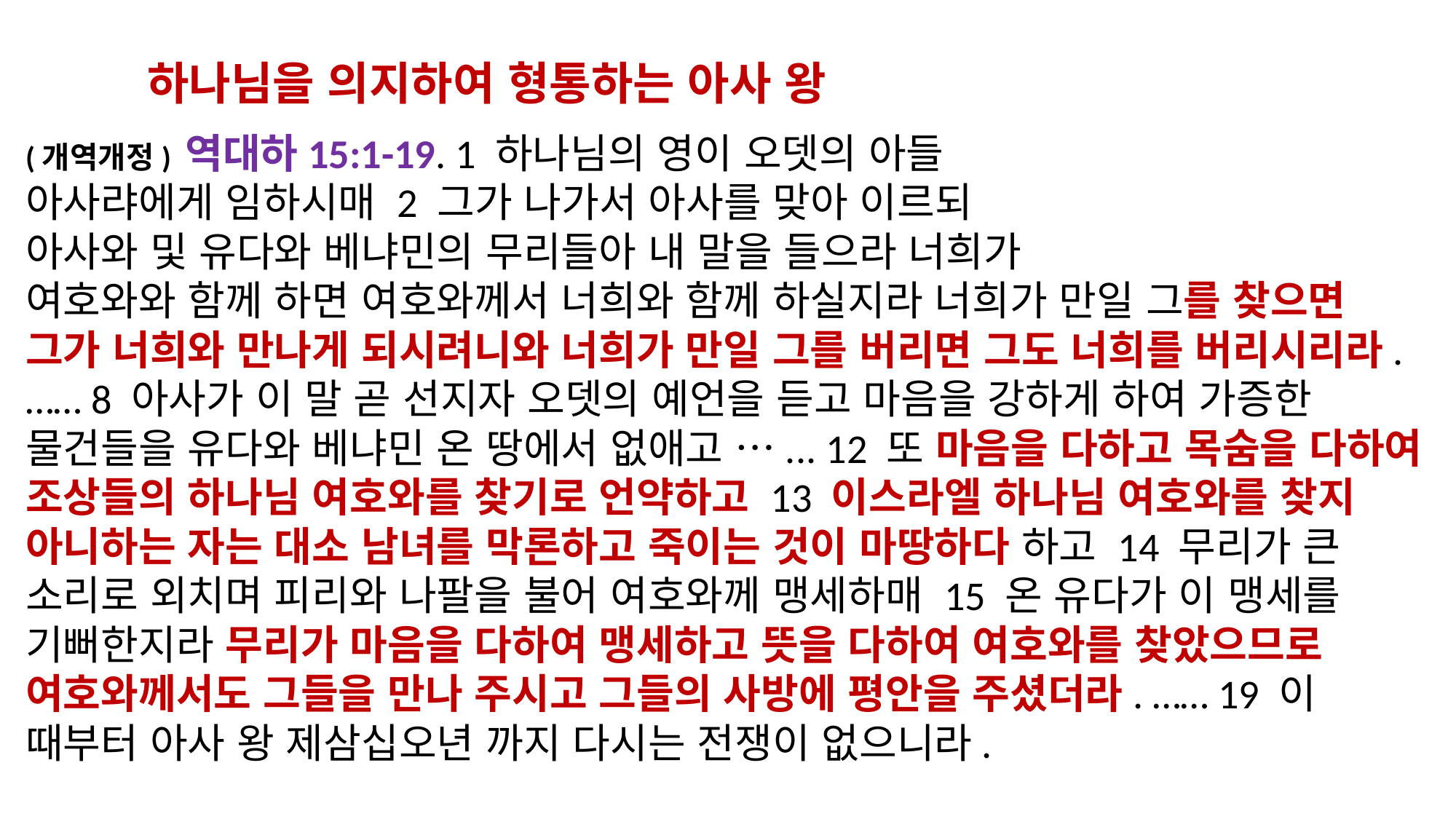

하나님을 의지하여 형통하는 아사 왕

(개역개정) 역대하15:1-19. 1 하나님의 영이 오뎃의 아들
아사랴에게 임하시매 2 그가 나가서 아사를 맞아 이르되
아사와 및 유다와 베냐민의 무리들아 내 말을 들으라 너희가
여호와와 함께 하면 여호와께서 너희와 함께 하실지라 너희가 만일 그를 찾으면 그가 너희와 만나게 되시려니와 너희가 만일 그를 버리면 그도 너희를 버리시리라. …… 8 아사가 이 말 곧 선지자 오뎃의 예언을 듣고 마음을 강하게 하여 가증한 물건들을 유다와 베냐민 온 땅에서 없애고 …... 12 또 마음을 다하고 목숨을 다하여 조상들의 하나님 여호와를 찾기로 언약하고 13 이스라엘 하나님 여호와를 찾지 아니하는 자는 대소 남녀를 막론하고 죽이는 것이 마땅하다 하고 14 무리가 큰 소리로 외치며 피리와 나팔을 불어 여호와께 맹세하매 15 온 유다가 이 맹세를 기뻐한지라 무리가 마음을 다하여 맹세하고 뜻을 다하여 여호와를 찾았으므로 여호와께서도 그들을 만나 주시고 그들의 사방에 평안을 주셨더라. …… 19 이 때부터 아사 왕 제삼십오년 까지 다시는 전쟁이 없으니라.